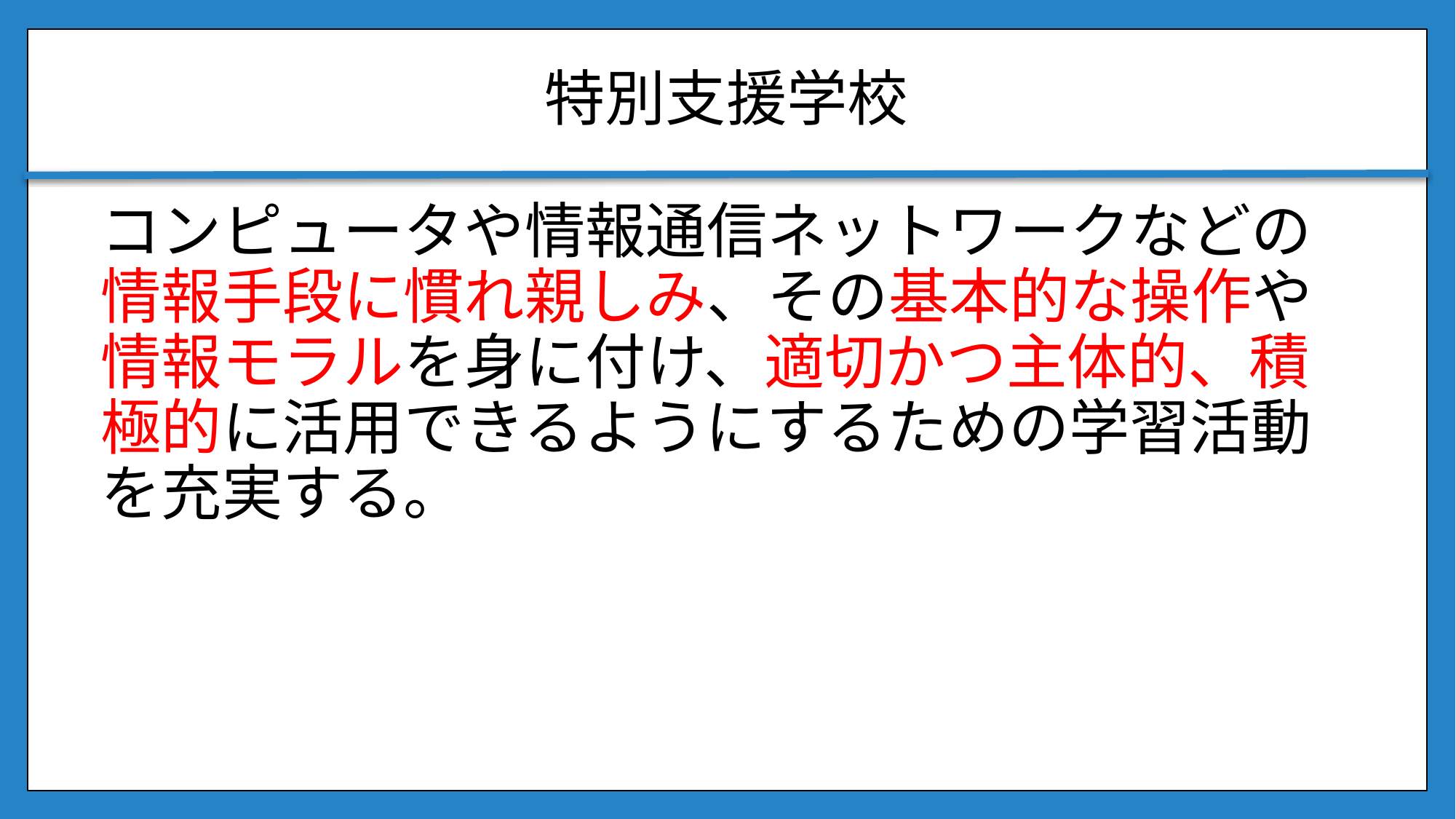

# 特別支援学校
コンピュータや情報通信ネットワークなどの情報手段に慣れ親しみ、その基本的な操作や情報モラルを身に付け、適切かつ主体的、積極的に活用できるようにするための学習活動を充実する。